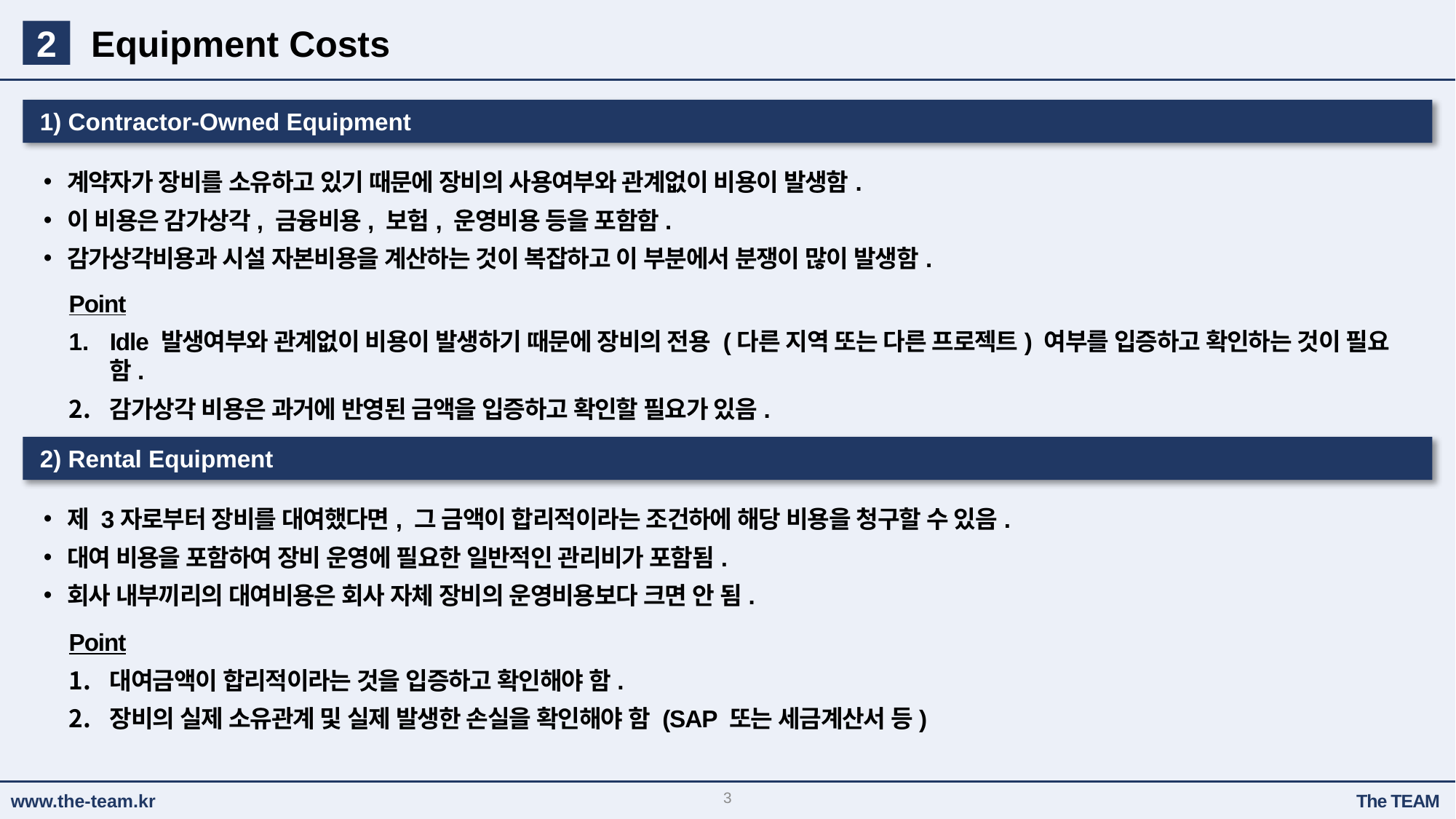

Equipment Costs
2
1) Contractor-Owned Equipment
계약자가 장비를 소유하고 있기 때문에 장비의 사용여부와 관계없이 비용이 발생함.
이 비용은 감가상각, 금융비용, 보험, 운영비용 등을 포함함.
감가상각비용과 시설 자본비용을 계산하는 것이 복잡하고 이 부분에서 분쟁이 많이 발생함.
Point
Idle 발생여부와 관계없이 비용이 발생하기 때문에 장비의 전용 (다른 지역 또는 다른 프로젝트) 여부를 입증하고 확인하는 것이 필요함.
감가상각 비용은 과거에 반영된 금액을 입증하고 확인할 필요가 있음.
2) Rental Equipment
제 3자로부터 장비를 대여했다면, 그 금액이 합리적이라는 조건하에 해당 비용을 청구할 수 있음.
대여 비용을 포함하여 장비 운영에 필요한 일반적인 관리비가 포함됨.
회사 내부끼리의 대여비용은 회사 자체 장비의 운영비용보다 크면 안 됨.
Point
대여금액이 합리적이라는 것을 입증하고 확인해야 함.
장비의 실제 소유관계 및 실제 발생한 손실을 확인해야 함 (SAP 또는 세금계산서 등)
3